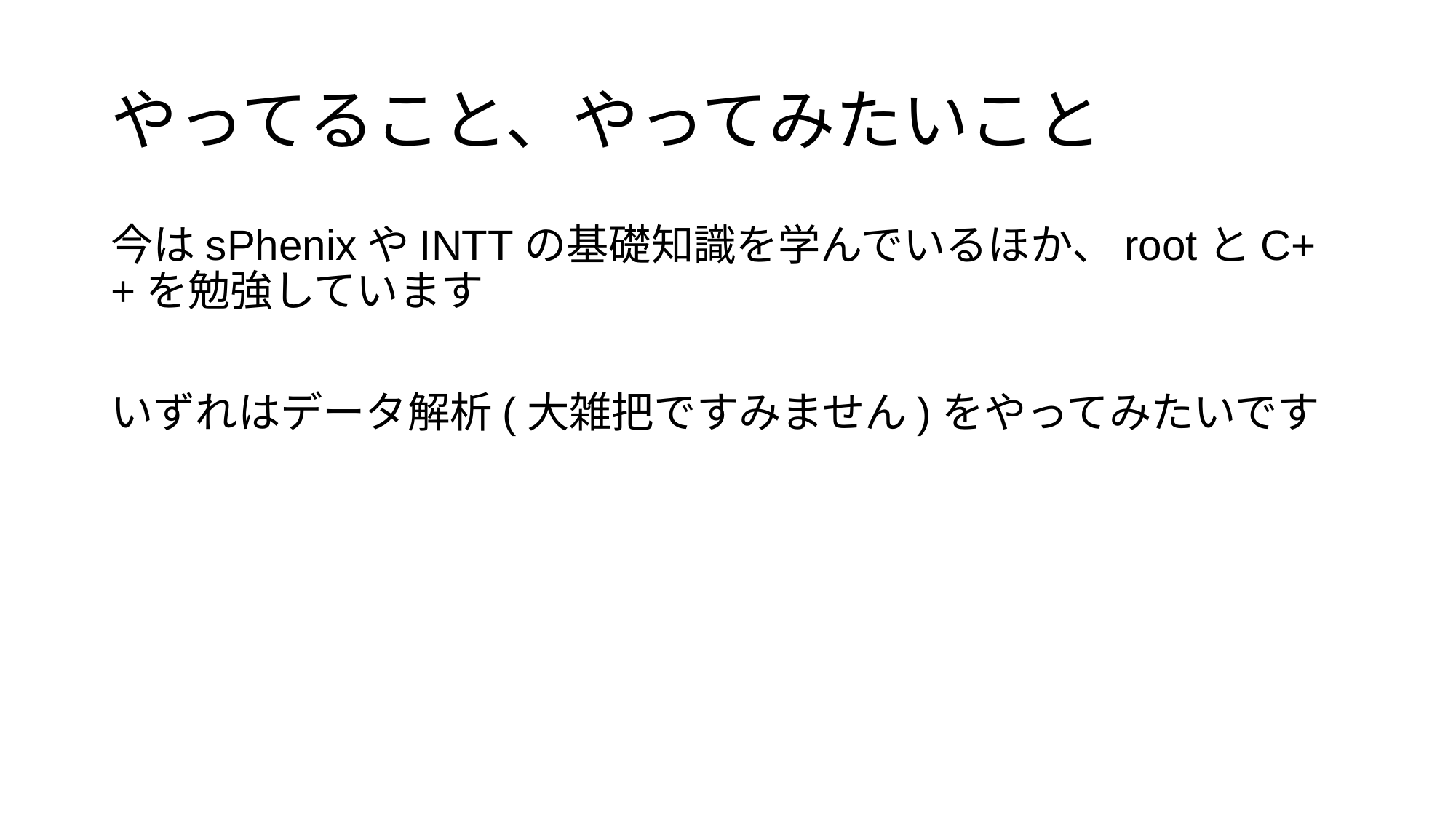

# やってること、やってみたいこと
今はsPhenixやINTTの基礎知識を学んでいるほか、rootとC++を勉強しています

いずれはデータ解析(大雑把ですみません)をやってみたいです